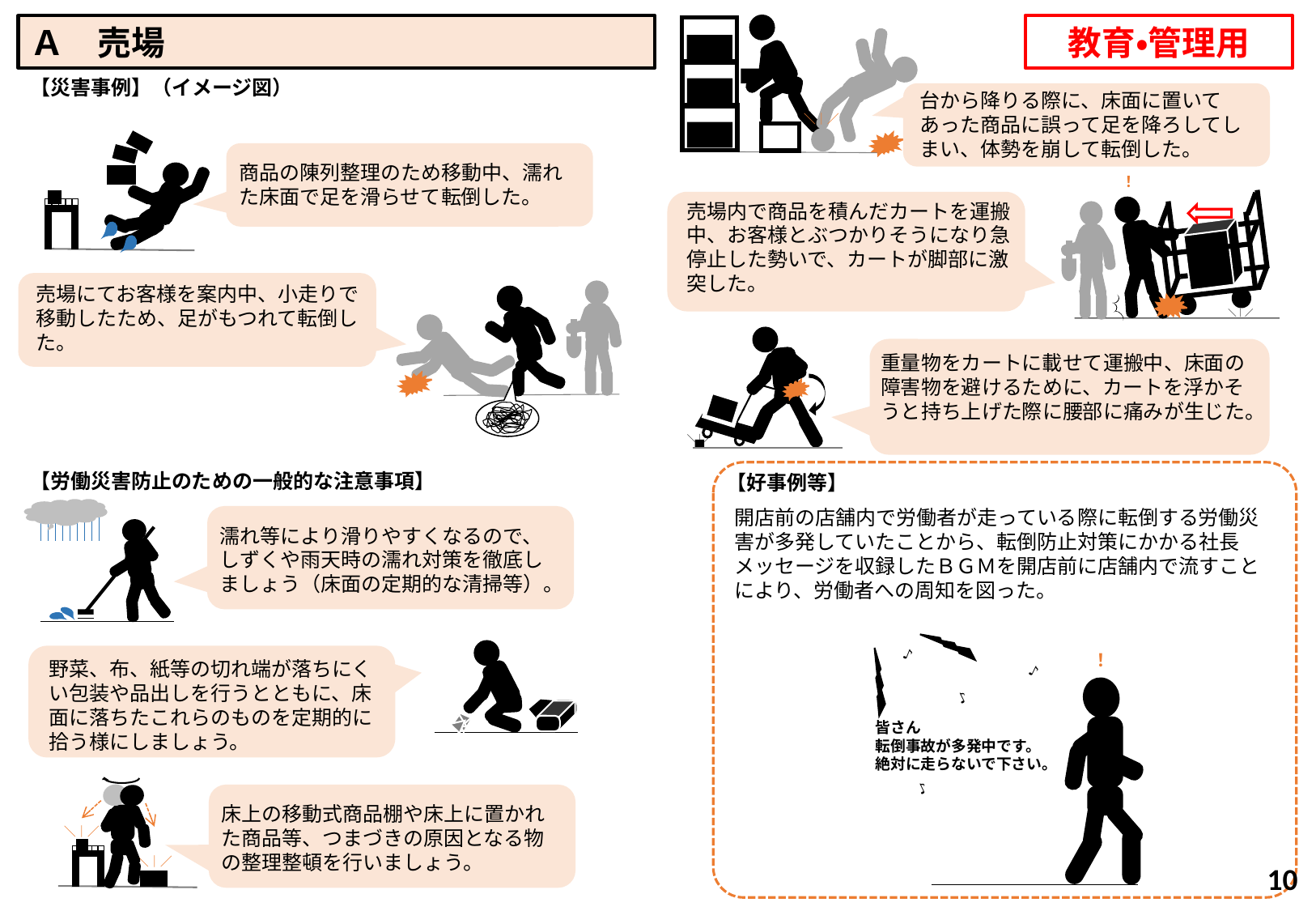

Ａ　売場

台から降りる際に、床面に置いてあった商品に誤って足を降ろしてしまい、体勢を崩して転倒した。

＼｜／

教育・管理用
【災害事例】（イメージ図）

商品の陳列整理のため移動中、濡れた床面で足を滑らせて転倒した。
！

＼｜／

売場内で商品を積んだカートを運搬中、お客様とぶつかりそうになり急停止した勢いで、カートが脚部に激突した。

売場にてお客様を案内中、小走りで移動したため、足がもつれて転倒した。

＼｜／

重量物をカートに載せて運搬中、床面の障害物を避けるために、カートを浮かそうと持ち上げた際に腰部に痛みが生じた。
【労働災害防止のための一般的な注意事項】

【好事例等】

開店前の店舗内で労働者が走っている際に転倒する労働災害が多発していたことから、転倒防止対策にかかる社長メッセージを収録したＢＧＭを開店前に店舗内で流すことにより、労働者への周知を図った。

濡れ等により滑りやすくなるので、しずくや雨天時の濡れ対策を徹底しましょう（床面の定期的な清掃等）。

♪
！

♪

♪
皆さん
転倒事故が多発中です。
絶対に走らないで下さい。
♪

野菜、布、紙等の切れ端が落ちにくい包装や品出しを行うとともに、床面に落ちたこれらのものを定期的に拾う様にしましょう。

＼｜／

＼｜／

床上の移動式商品棚や床上に置かれた商品等、つまづきの原因となる物の整理整頓を行いましょう。
10